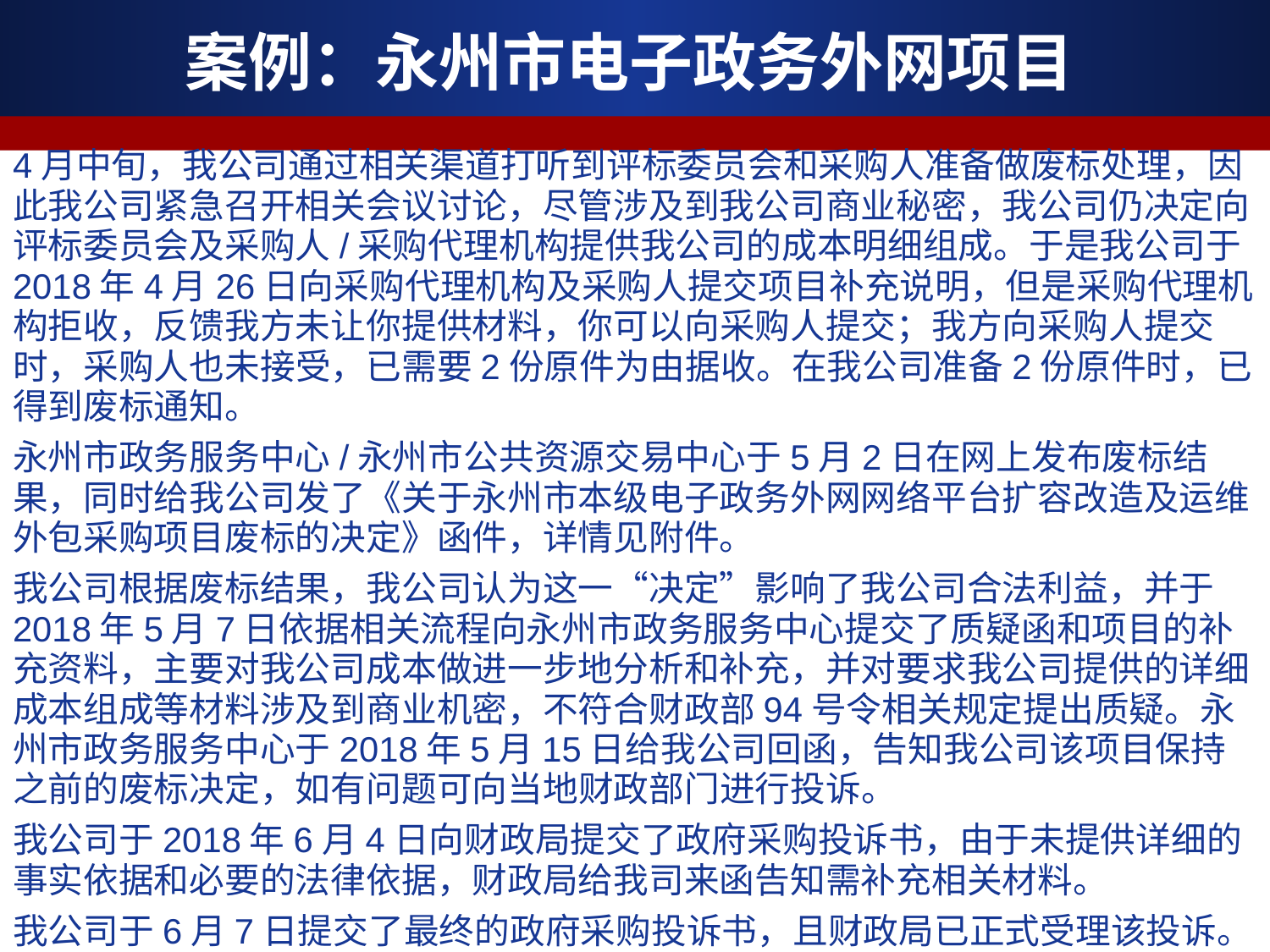

案例：永州市电子政务外网项目
4月中旬，我公司通过相关渠道打听到评标委员会和采购人准备做废标处理，因此我公司紧急召开相关会议讨论，尽管涉及到我公司商业秘密，我公司仍决定向评标委员会及采购人/采购代理机构提供我公司的成本明细组成。于是我公司于2018年4月26日向采购代理机构及采购人提交项目补充说明，但是采购代理机构拒收，反馈我方未让你提供材料，你可以向采购人提交；我方向采购人提交时，采购人也未接受，已需要2份原件为由据收。在我公司准备2份原件时，已得到废标通知。
永州市政务服务中心/永州市公共资源交易中心于5月2日在网上发布废标结果，同时给我公司发了《关于永州市本级电子政务外网网络平台扩容改造及运维外包采购项目废标的决定》函件，详情见附件。
我公司根据废标结果，我公司认为这一“决定”影响了我公司合法利益，并于2018年5月7日依据相关流程向永州市政务服务中心提交了质疑函和项目的补充资料，主要对我公司成本做进一步地分析和补充，并对要求我公司提供的详细成本组成等材料涉及到商业机密，不符合财政部94号令相关规定提出质疑。永州市政务服务中心于2018年5月15日给我公司回函，告知我公司该项目保持之前的废标决定，如有问题可向当地财政部门进行投诉。
我公司于2018年6月4日向财政局提交了政府采购投诉书，由于未提供详细的事实依据和必要的法律依据，财政局给我司来函告知需补充相关材料。
我公司于6月7日提交了最终的政府采购投诉书，且财政局已正式受理该投诉。